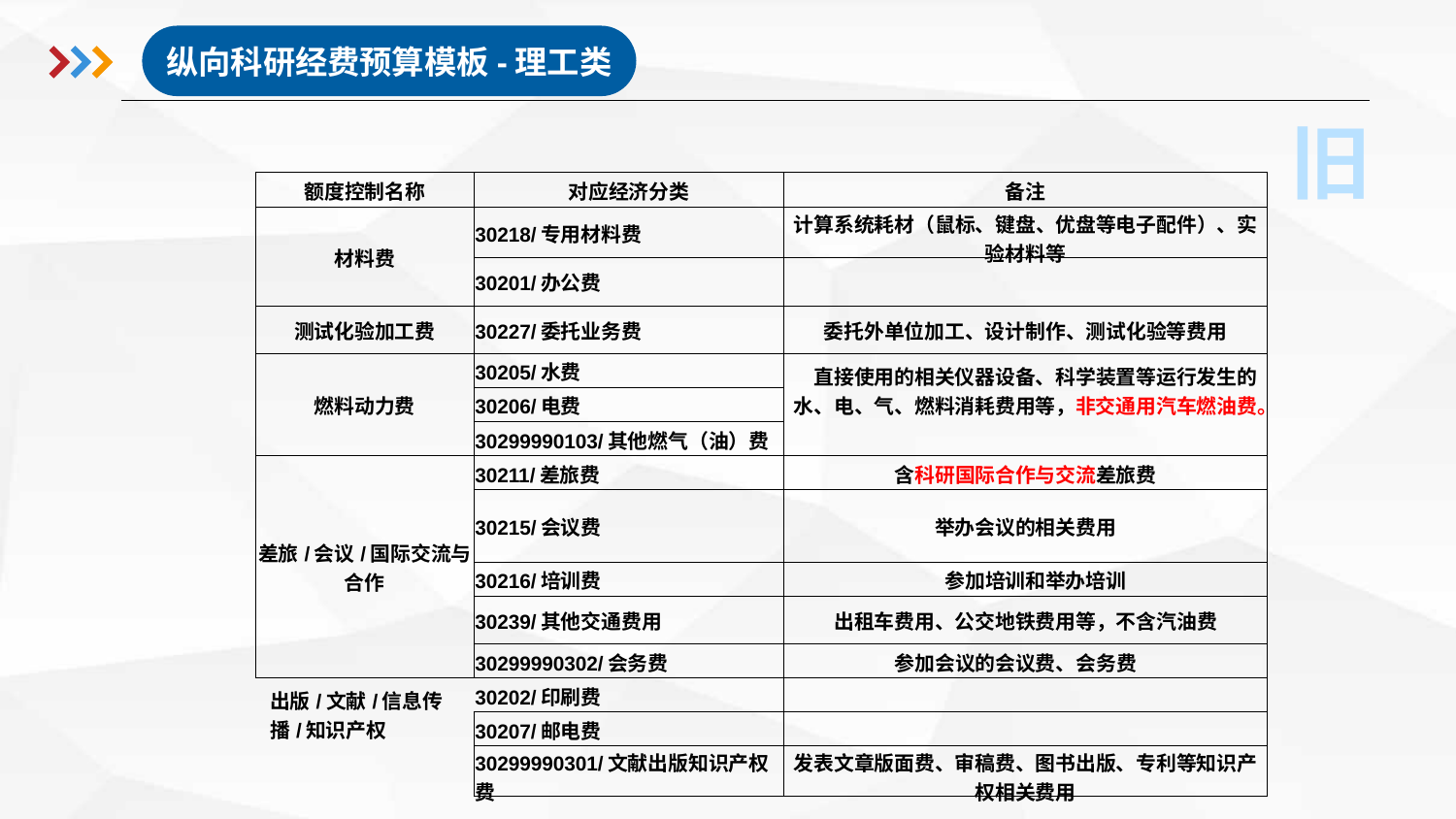

纵向科研经费预算模板-理工类

旧
| 额度控制名称 | 对应经济分类 | 备注 |
| --- | --- | --- |
| 材料费 | 30218/专用材料费 | 计算系统耗材（鼠标、键盘、优盘等电子配件）、实验材料等 |
|  | 30201/办公费 |  |
| 测试化验加工费 | 30227/委托业务费 | 委托外单位加工、设计制作、测试化验等费用 |
| 燃料动力费 | 30205/水费 | 直接使用的相关仪器设备、科学装置等运行发生的水、电、气、燃料消耗费用等，非交通用汽车燃油费。 |
|  | 30206/电费 |  |
|  | 30299990103/其他燃气（油）费 | 直接使用的相关仪器设备、科学装置等运行发生的水、电、气、燃料消耗费用等，非交通用汽车燃油费。 |
| 差旅/会议/国际交流与合作 | 30211/差旅费 | 含科研国际合作与交流差旅费 |
|  | 30215/会议费 | 举办会议的相关费用 |
|  | 30216/培训费 | 参加培训和举办培训 |
|  | 30239/其他交通费用 | 出租车费用、公交地铁费用等，不含汽油费 |
|  | 30299990302/会务费 | 参加会议的会议费、会务费 |
| 出版/文献/信息传播/知识产权 | 30202/印刷费 |  |
|  | 30207/邮电费 |  |
|  | 30299990301/文献出版知识产权费 | 发表文章版面费、审稿费、图书出版、专利等知识产权相关费用 |